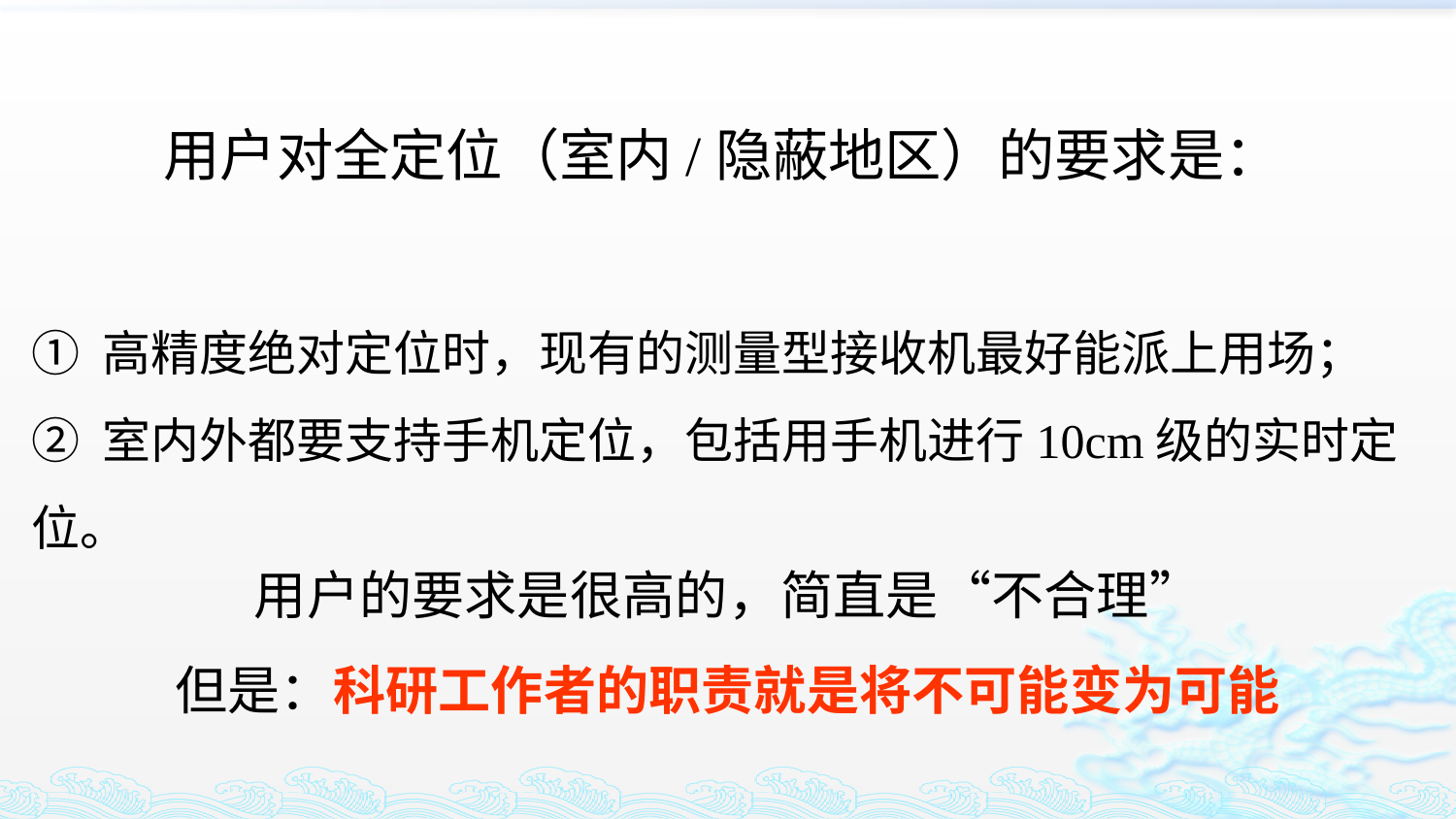

用户对全定位（室内/隐蔽地区）的要求是：
① 高精度绝对定位时，现有的测量型接收机最好能派上用场；
② 室内外都要支持手机定位，包括用手机进行10cm级的实时定位。
用户的要求是很高的，简直是“不合理”
但是：科研工作者的职责就是将不可能变为可能